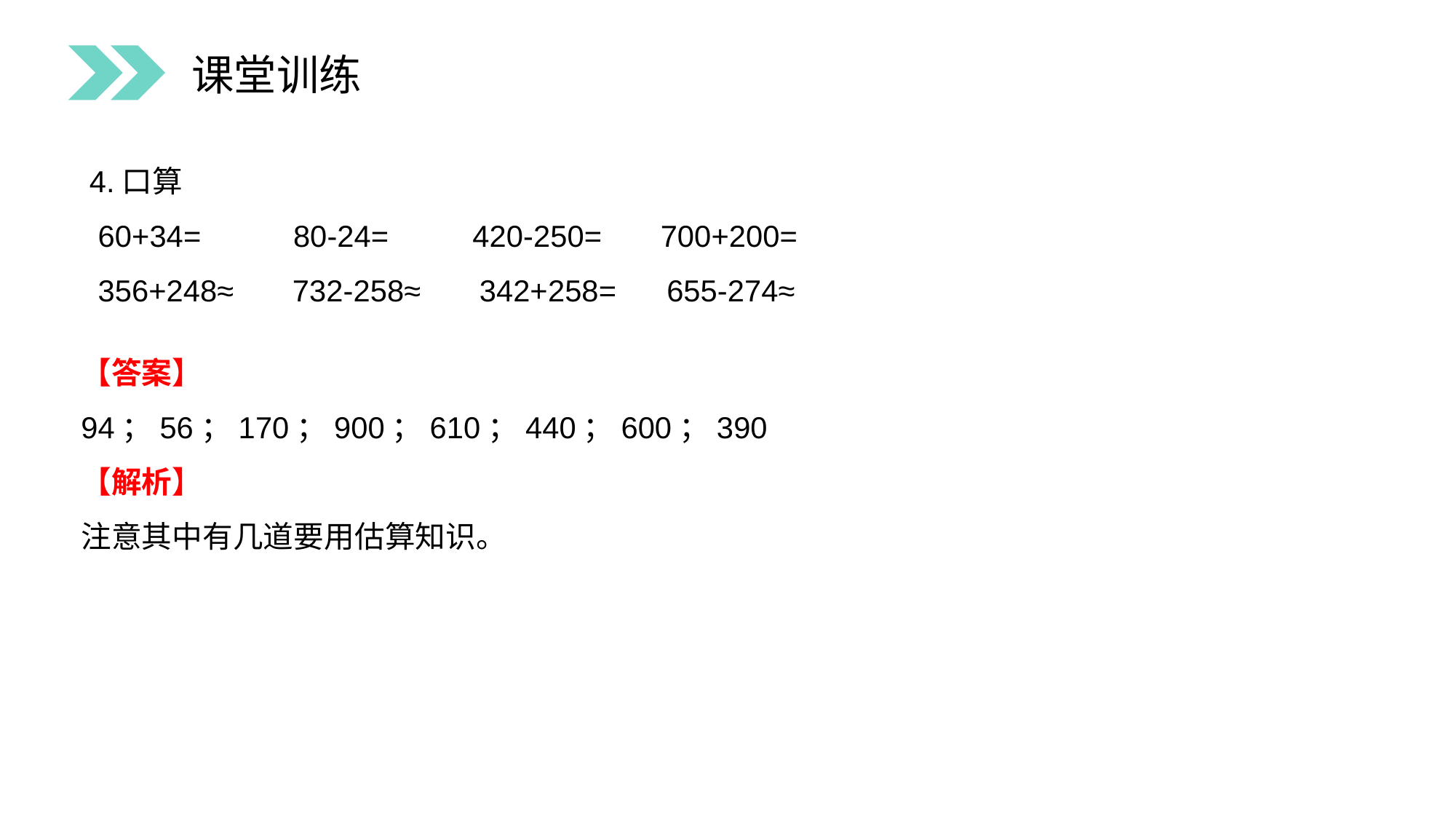

课堂训练
4.口算
 60+34=           80-24=          420-250=       700+200=
 356+248≈       732-258≈       342+258=      655-274≈

【答案】
94；56；170；900；610；440；600；390
【解析】
注意其中有几道要用估算知识。